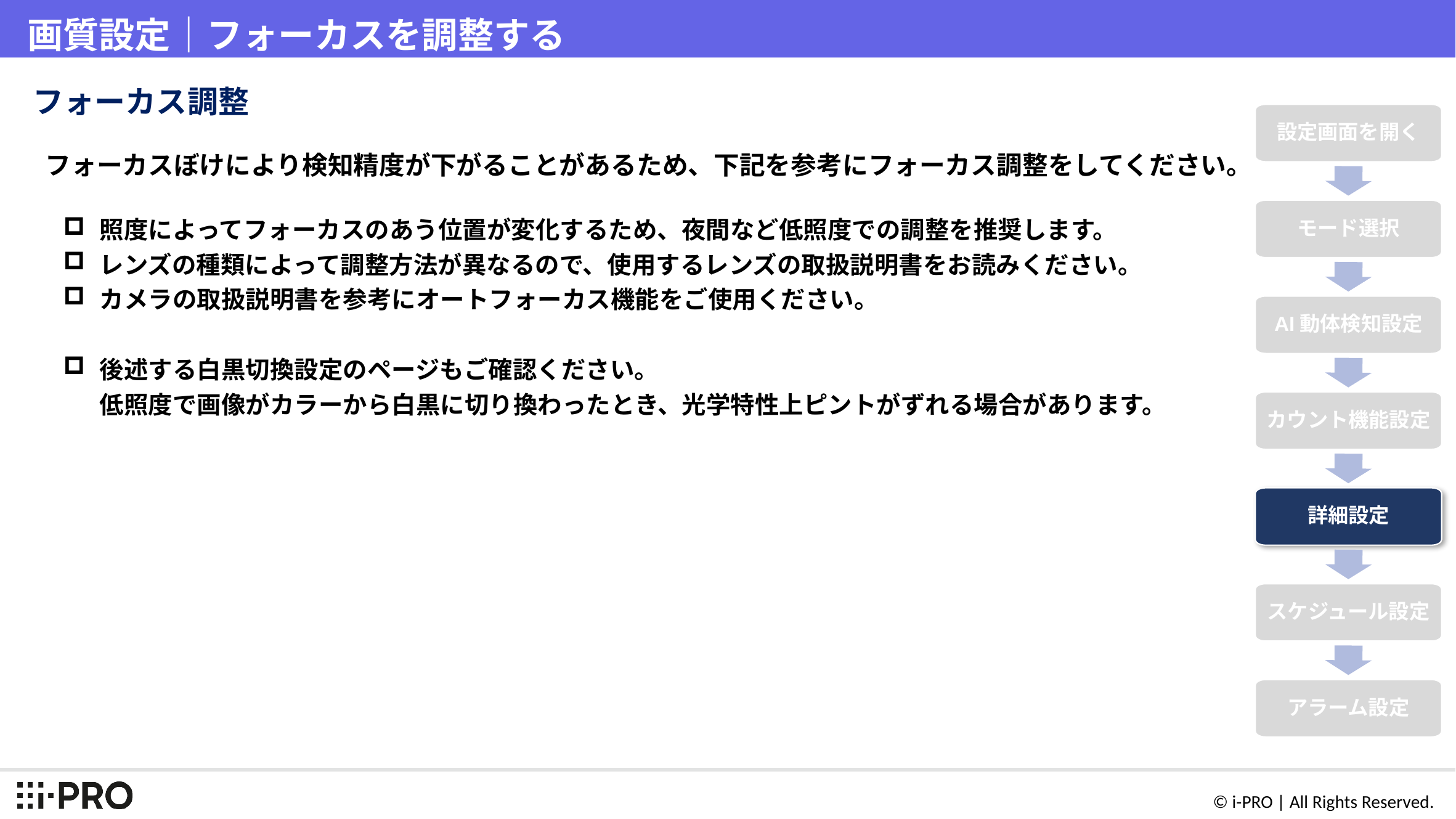

# 画質設定｜フォーカスを調整する
フォーカス調整
設定画面を開く

モード選択

AI動体検知設定

カウント機能設定

詳細設定

スケジュール設定

アラーム設定
フォーカスぼけにより検知精度が下がることがあるため、下記を参考にフォーカス調整をしてください。

照度によってフォーカスのあう位置が変化するため、夜間など低照度での調整を推奨します。
レンズの種類によって調整方法が異なるので、使用するレンズの取扱説明書をお読みください。
カメラの取扱説明書を参考にオートフォーカス機能をご使用ください。

後述する白黒切換設定のページもご確認ください。
低照度で画像がカラーから白黒に切り換わったとき、光学特性上ピントがずれる場合があります。